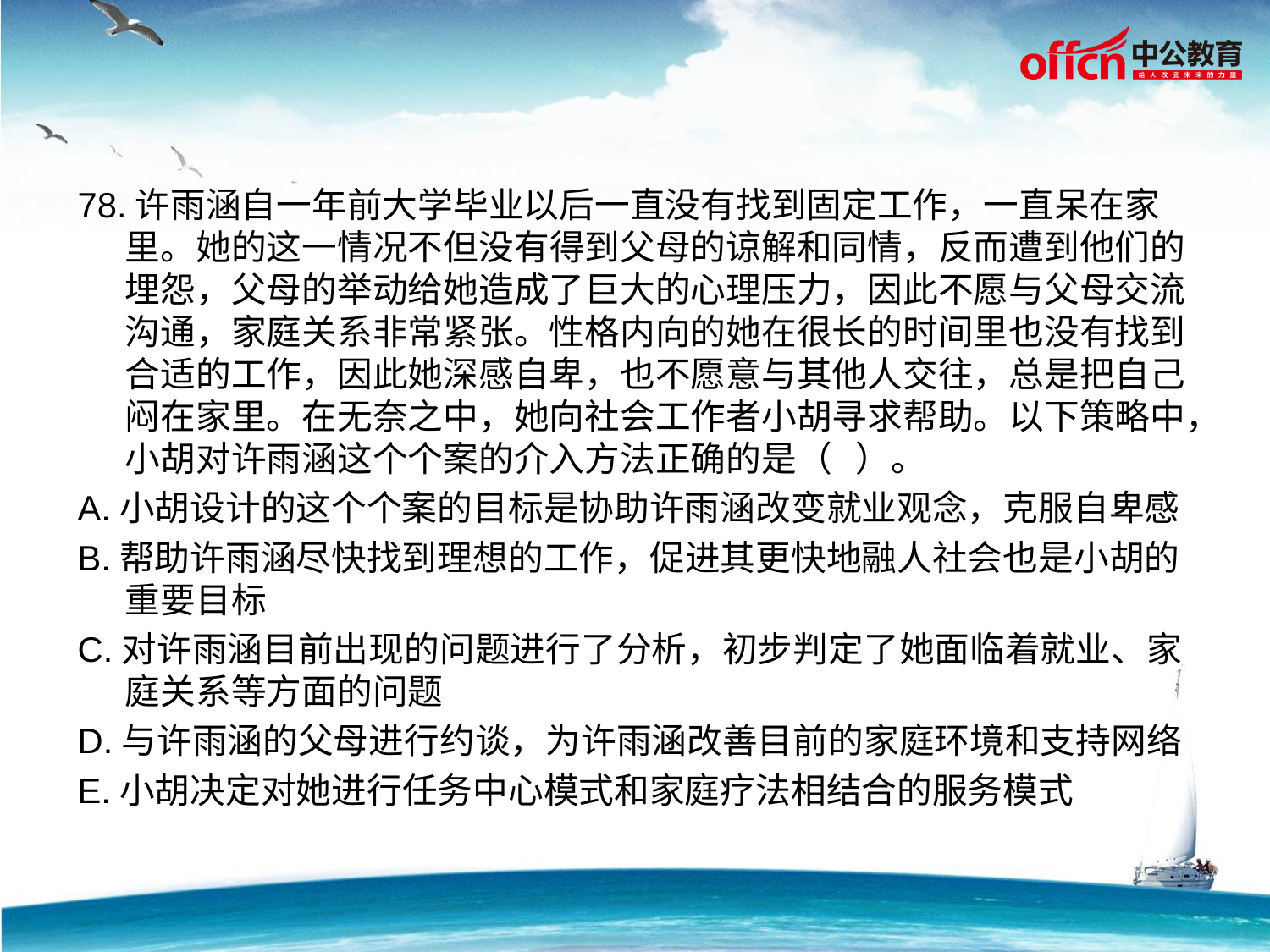

78.许雨涵自一年前大学毕业以后一直没有找到固定工作，一直呆在家里。她的这一情况不但没有得到父母的谅解和同情，反而遭到他们的埋怨，父母的举动给她造成了巨大的心理压力，因此不愿与父母交流沟通，家庭关系非常紧张。性格内向的她在很长的时间里也没有找到合适的工作，因此她深感自卑，也不愿意与其他人交往，总是把自己闷在家里。在无奈之中，她向社会工作者小胡寻求帮助。以下策略中，小胡对许雨涵这个个案的介入方法正确的是（   ）。
A.小胡设计的这个个案的目标是协助许雨涵改变就业观念，克服自卑感
B.帮助许雨涵尽快找到理想的工作，促进其更快地融人社会也是小胡的重要目标
C.对许雨涵目前出现的问题进行了分析，初步判定了她面临着就业、家庭关系等方面的问题
D.与许雨涵的父母进行约谈，为许雨涵改善目前的家庭环境和支持网络
E.小胡决定对她进行任务中心模式和家庭疗法相结合的服务模式